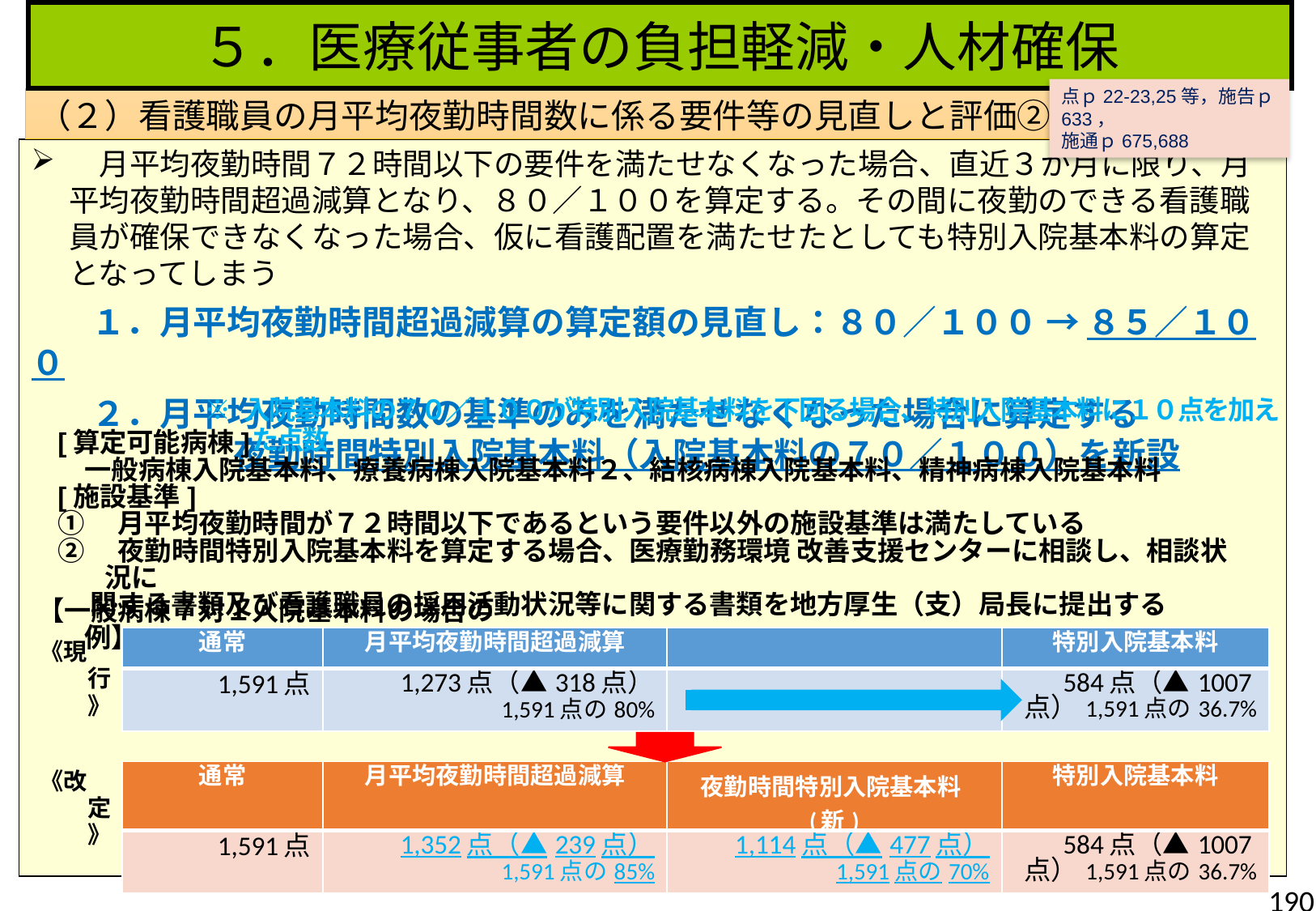

５．医療従事者の負担軽減・人材確保
点ｐ22-23,25等，施告ｐ633，
施通ｐ675,688
（２）看護職員の月平均夜勤時間数に係る要件等の見直しと評価②
　月平均夜勤時間７２時間以下の要件を満たせなくなった場合、直近３か月に限り、月平均夜勤時間超過減算となり、８０／１００を算定する。その間に夜勤のできる看護職員が確保できなくなった場合、仮に看護配置を満たせたとしても特別入院基本料の算定となってしまう
　　１．月平均夜勤時間超過減算の算定額の見直し：８０／１００ → ８５／１００
　　２．月平均夜勤時間数の基準のみを満たせなくなった場合に算定する
　　　　　　夜勤時間特別入院基本料（入院基本料の７０／１００）を新設

※ 入院基本料の７０／１００が特別入院基本料を下回る場合、特別入院基本料に１０点を加えた点数
[算定可能病棟]
　一般病棟入院基本料、療養病棟入院基本料２、結核病棟入院基本料、精神病棟入院基本料
[施設基準]
①　月平均夜勤時間が７２時間以下であるという要件以外の施設基準は満たしている
②　夜勤時間特別入院基本料を算定する場合、医療勤務環境 改善支援センターに相談し、相談状況に
　 関する書類及び看護職員の採用活動状況等に関する書類を地方厚生（支）局長に提出する
【一般病棟７対１入院基本料の場合の例】
| 通常 | 月平均夜勤時間超過減算 |  | 特別入院基本料 |
| --- | --- | --- | --- |
| 1,591点 | 1,273点（▲318点） 1,591点の80% |  | 584点（▲1007点）1,591点の36.7% |
《現行》

《改定》
| 通常 | 月平均夜勤時間超過減算 | 夜勤時間特別入院基本料(新) | 特別入院基本料 |
| --- | --- | --- | --- |
| 1,591点 | 1,352点（▲239点） 1,591点の85% | 1,114点（▲477点） 1,591点の70% | 584点（▲1007点）1,591点の36.7% |
190